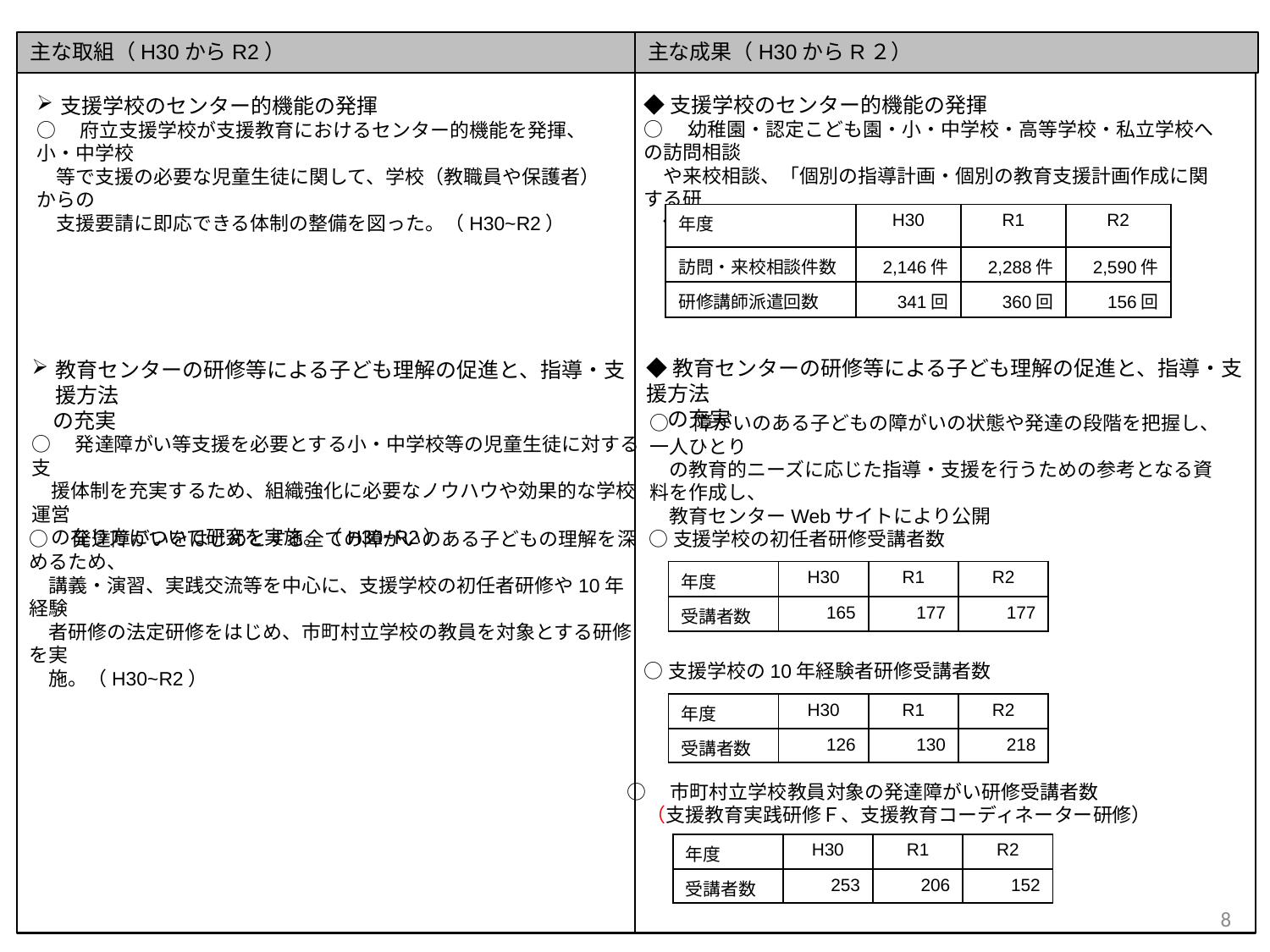

主な取組（H30からR2）
主な成果（H30からR２）

◆支援学校のセンター的機能の発揮
○　幼稚園・認定こども園・小・中学校・高等学校・私立学校への訪問相談
　や来校相談、「個別の指導計画・個別の教育支援計画作成に関する研
　修」等を実施

支援学校のセンター的機能の発揮
○　府立支援学校が支援教育におけるセンター的機能を発揮、小・中学校
　等で支援の必要な児童生徒に関して、学校（教職員や保護者）からの
　支援要請に即応できる体制の整備を図った。（H30~R2）

| 年度 | H30 | R1 | R2 |
| --- | --- | --- | --- |
| 訪問・来校相談件数 | 2,146件 | 2,288件 | 2,590件 |
| 研修講師派遣回数 | 341回 | 360回 | 156回 |

◆教育センターの研修等による子ども理解の促進と、指導・支援方法
　の充実
教育センターの研修等による子ども理解の促進と、指導・支援方法
　の充実
○　発達障がい等支援を必要とする小・中学校等の児童生徒に対する支
　援体制を充実するため、組織強化に必要なノウハウや効果的な学校運営
　の在り方について研究を実施。（H30~R2）

○　障がいのある子どもの障がいの状態や発達の段階を把握し、一人ひとり
　の教育的ニーズに応じた指導・支援を行うための参考となる資料を作成し、
　教育センターWebサイトにより公開

○　発達障がいをはじめとする全ての障がいのある子どもの理解を深めるため、
　講義・演習、実践交流等を中心に、支援学校の初任者研修や10年経験
　者研修の法定研修をはじめ、市町村立学校の教員を対象とする研修を実
　施。（H30~R2）

○支援学校の初任者研修受講者数
| 年度 | H30 | R1 | R2 |
| --- | --- | --- | --- |
| 受講者数 | 165 | 177 | 177 |
○支援学校の10年経験者研修受講者数
| 年度 | H30 | R1 | R2 |
| --- | --- | --- | --- |
| 受講者数 | 126 | 130 | 218 |
○　市町村立学校教員対象の発達障がい研修受講者数
　（支援教育実践研修Ｆ、支援教育コーディネーター研修）

| 年度 | H30 | R1 | R2 |
| --- | --- | --- | --- |
| 受講者数 | 253 | 206 | 152 |
8